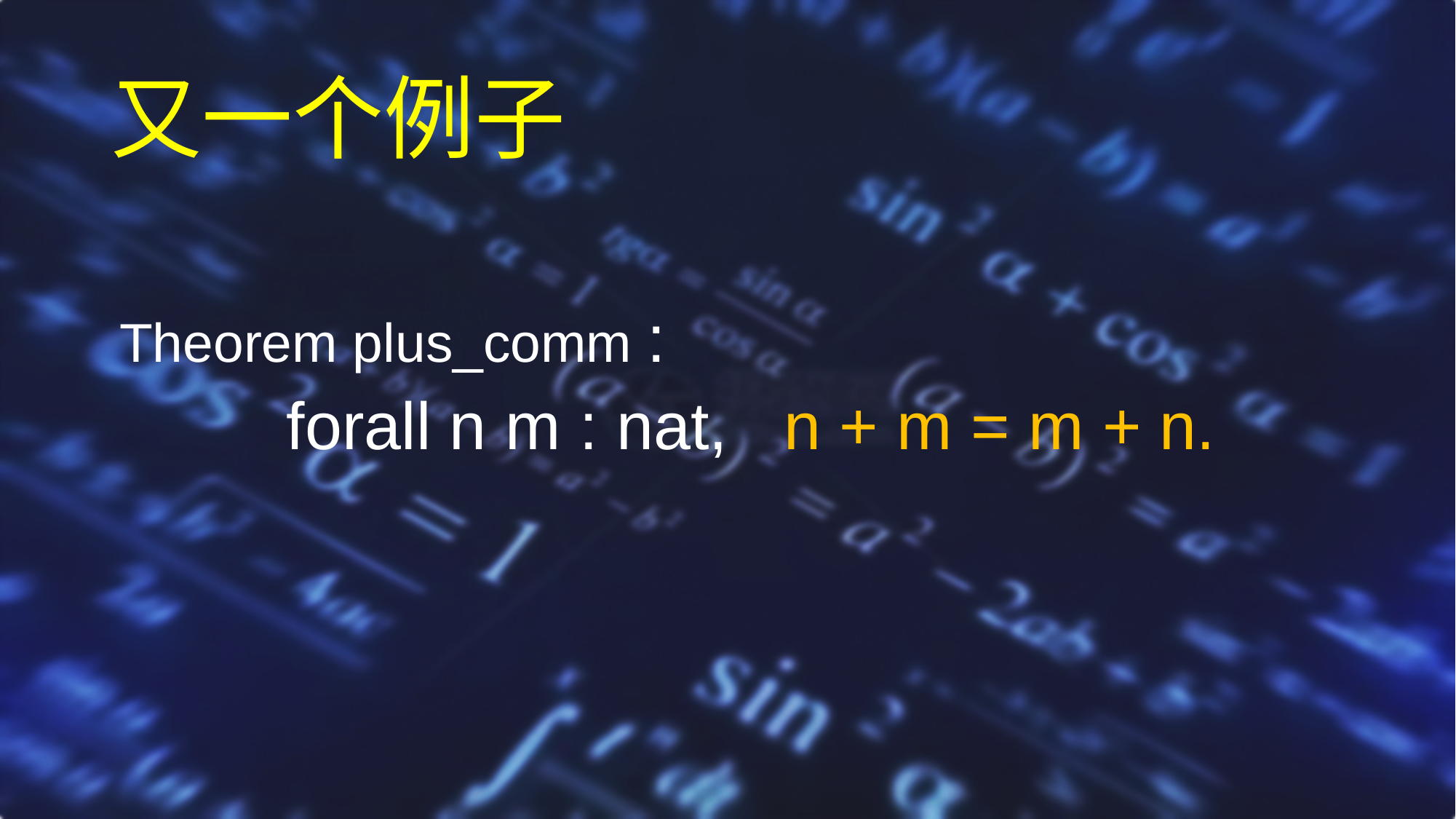

# 又一个例子
Theorem plus_comm :
         forall n m : nat,   n + m = m + n.